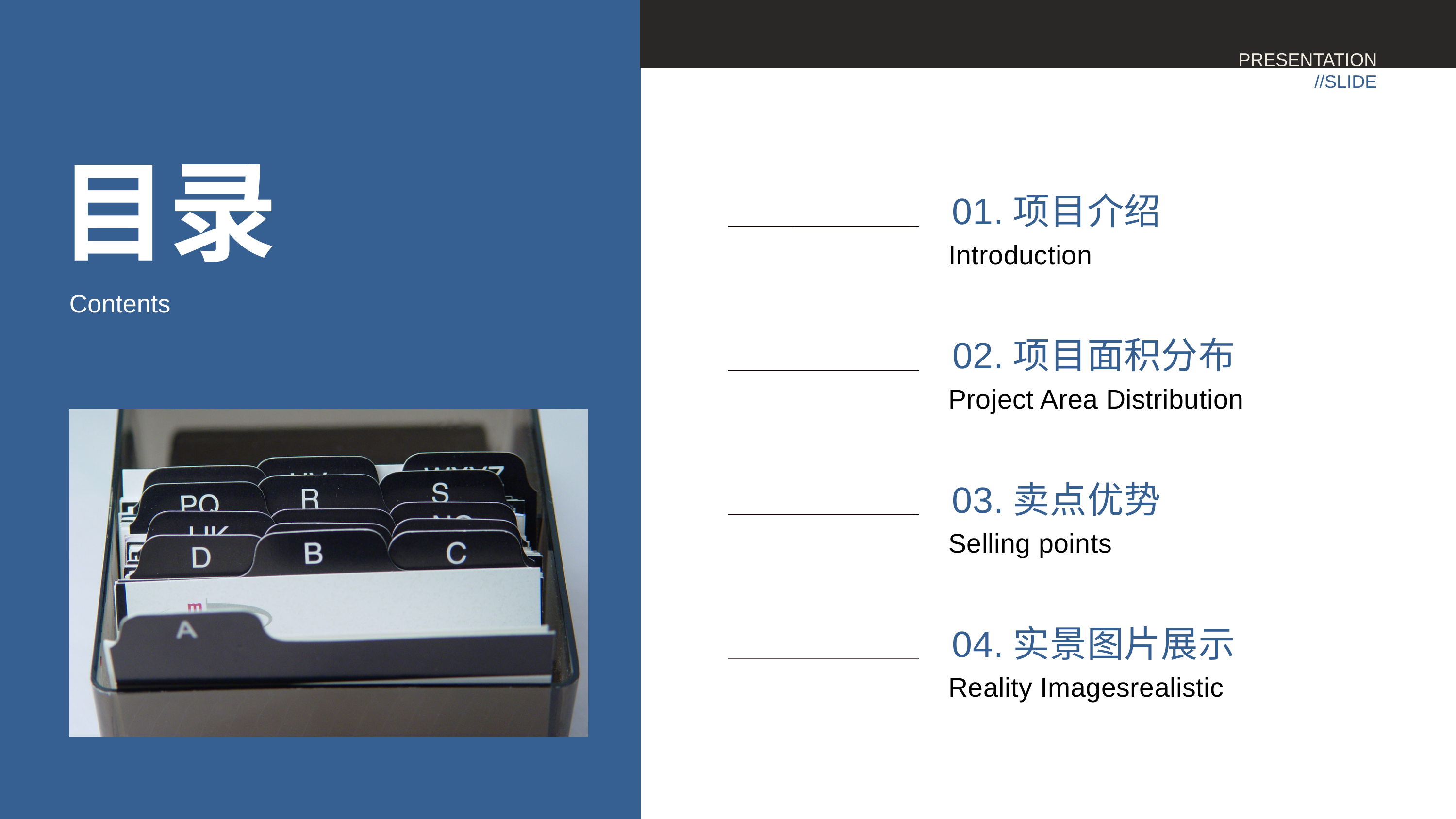

PRESENTATION
//SLIDE
目录
01.项目介绍

Introduction
Contents
02.项目面积分布

Project Area Distribution

03.卖点优势

Selling points
04.实景图片展示

Reality Imagesrealistic